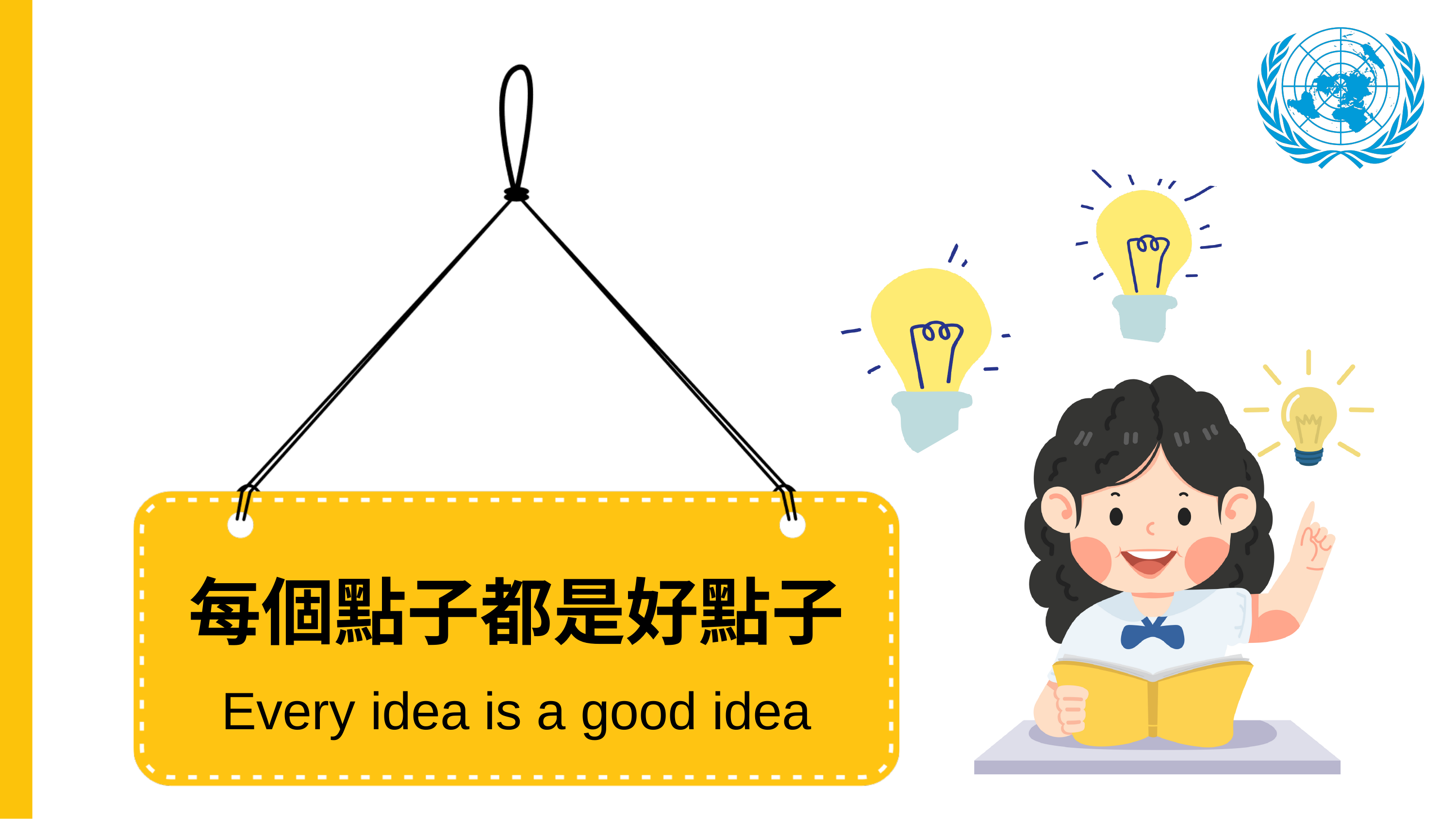

每個點子都是好點子
Every idea is a good idea